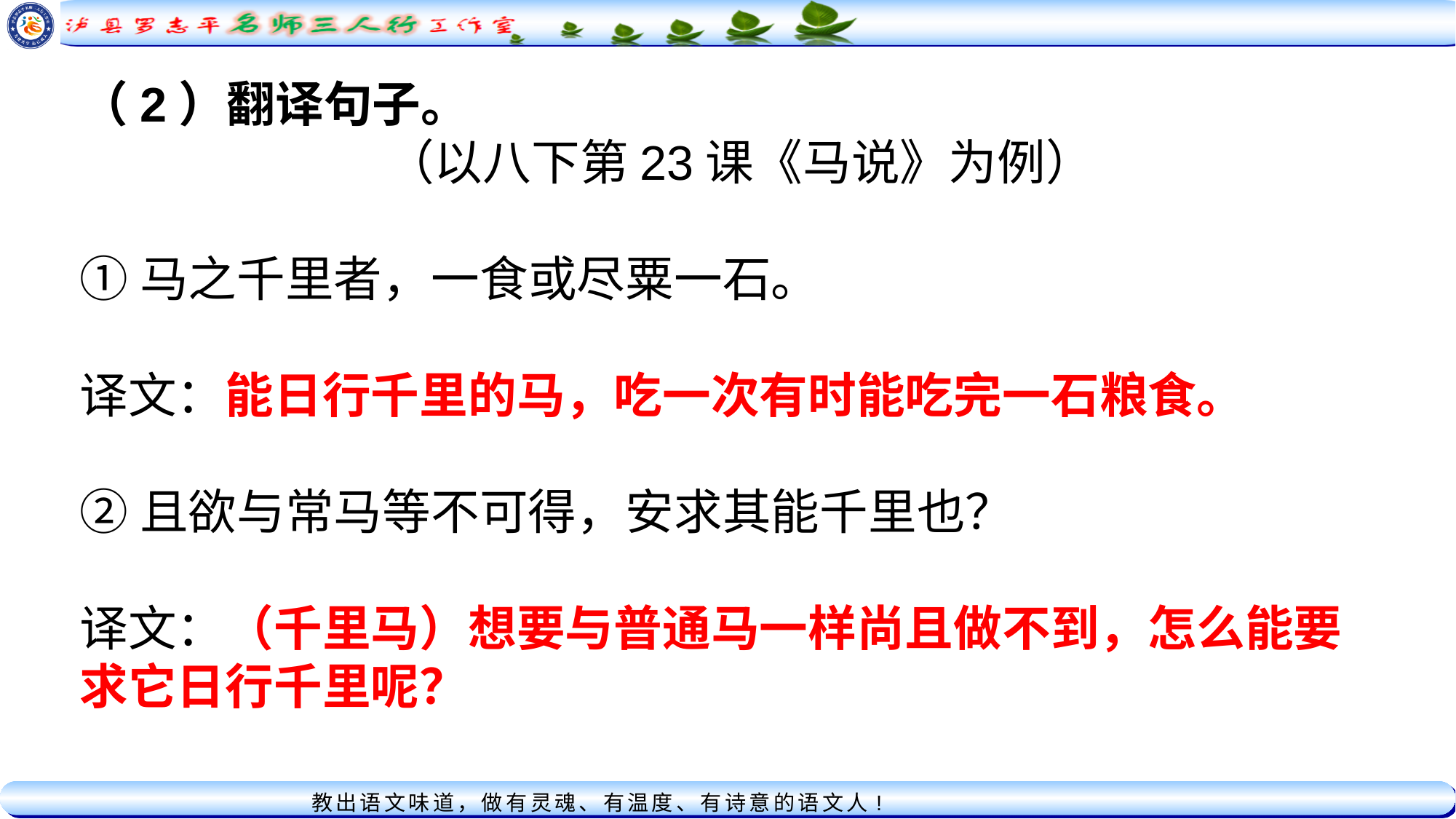

（2）翻译句子。
                           （以八下第23课《马说》为例）

①马之千里者，一食或尽粟一石。

译文：能日行千里的马，吃一次有时能吃完一石粮食。

②且欲与常马等不可得，安求其能千里也？

译文：（千里马）想要与普通马一样尚且做不到，怎么能要求它日行千里呢？